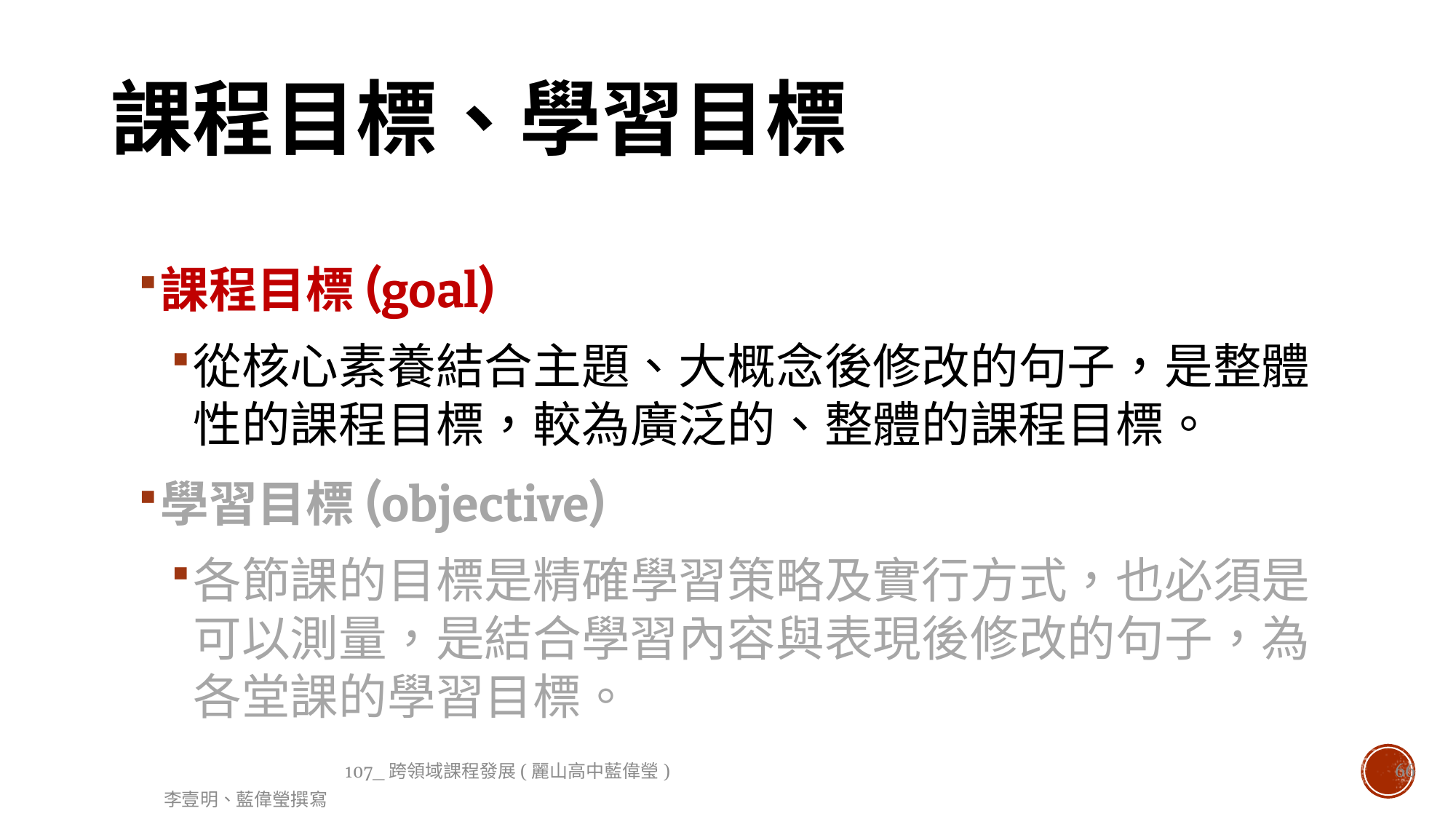

# 課程目標、學習目標
課程目標(goal)
從核心素養結合主題、大概念後修改的句子，是整體性的課程目標，較為廣泛的、整體的課程目標。
學習目標(objective)
各節課的目標是精確學習策略及實行方式，也必須是可以測量，是結合學習內容與表現後修改的句子，為各堂課的學習目標。
107_跨領域課程發展(麗山高中藍偉瑩)
66
李壹明、藍偉瑩撰寫